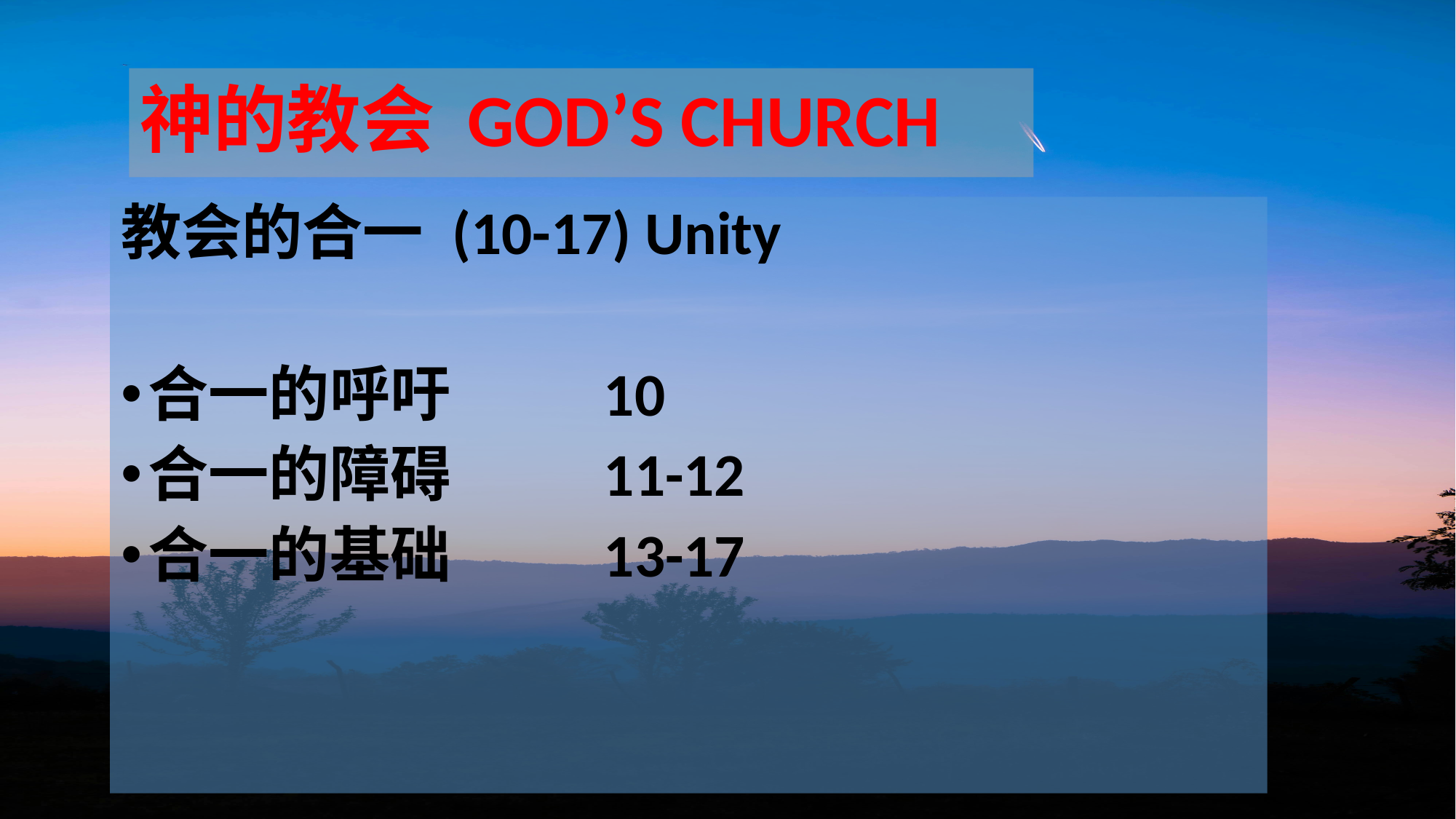

# 神的教会 GOD’S CHURCH
教会的合一 (10-17) Unity

合一的呼吁          10
合一的障碍          11-12
合一的基础          13-17